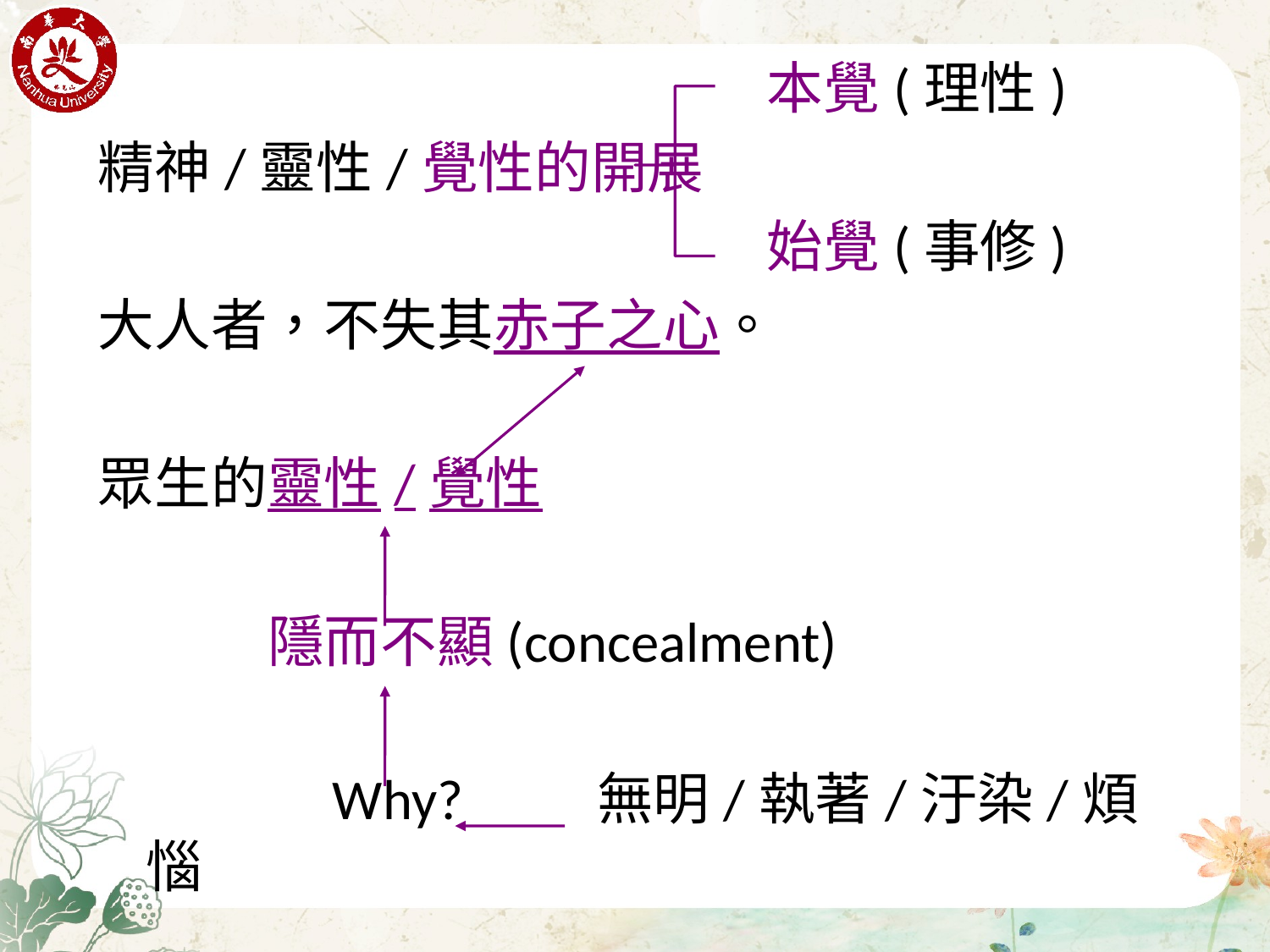

本覺(理性)
精神/靈性/覺性的開展
					　　始覺(事修)
大人者，不失其赤子之心。

眾生的靈性/覺性

　　　隱而不顯(concealment)

   　　　Why?     　無明/執著/汙染/煩惱